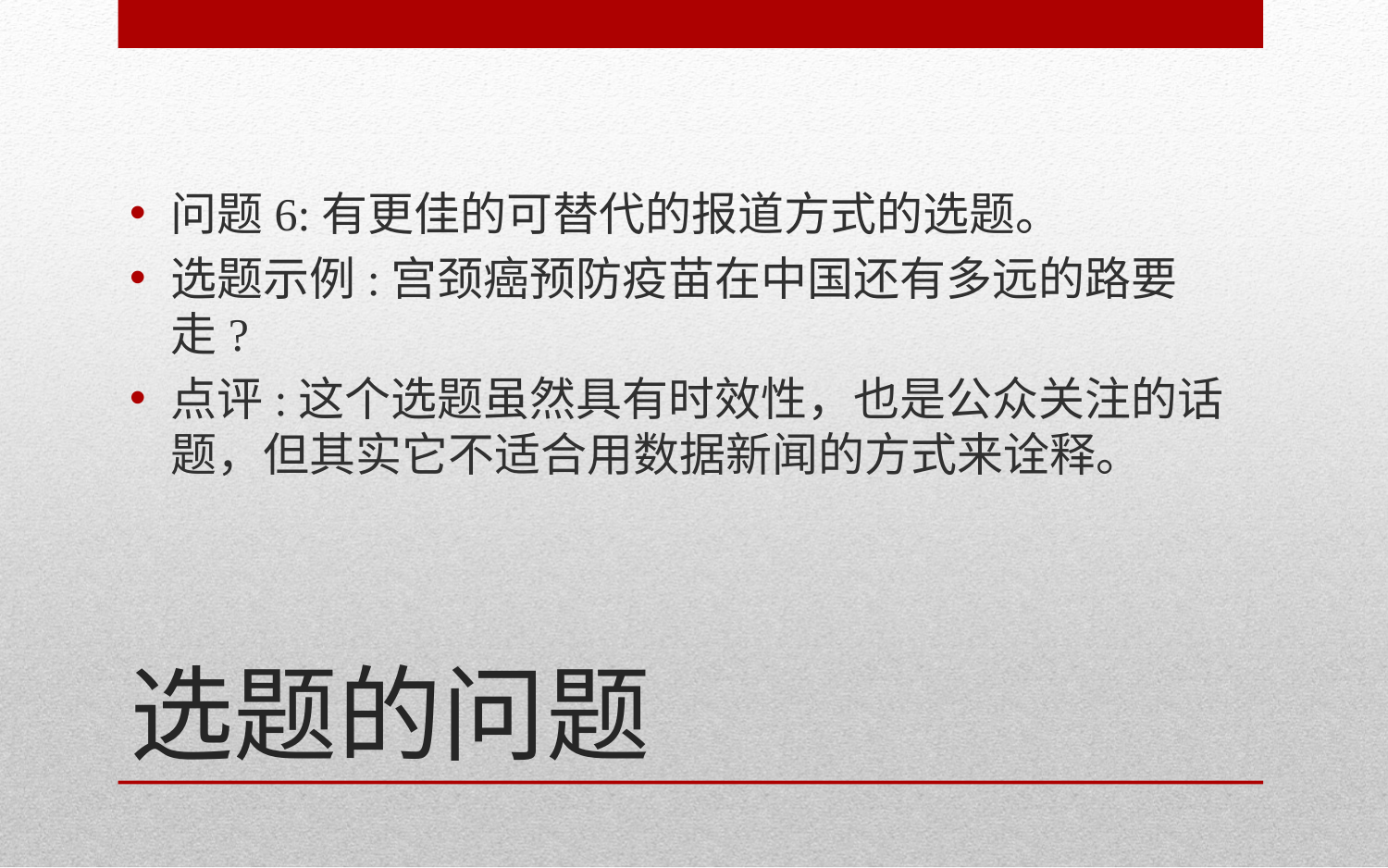

问题6:有更佳的可替代的报道方式的选题。
选题示例:宫颈癌预防疫苗在中国还有多远的路要走?
点评:这个选题虽然具有时效性，也是公众关注的话题，但其实它不适合用数据新闻的方式来诠释。
# 选题的问题